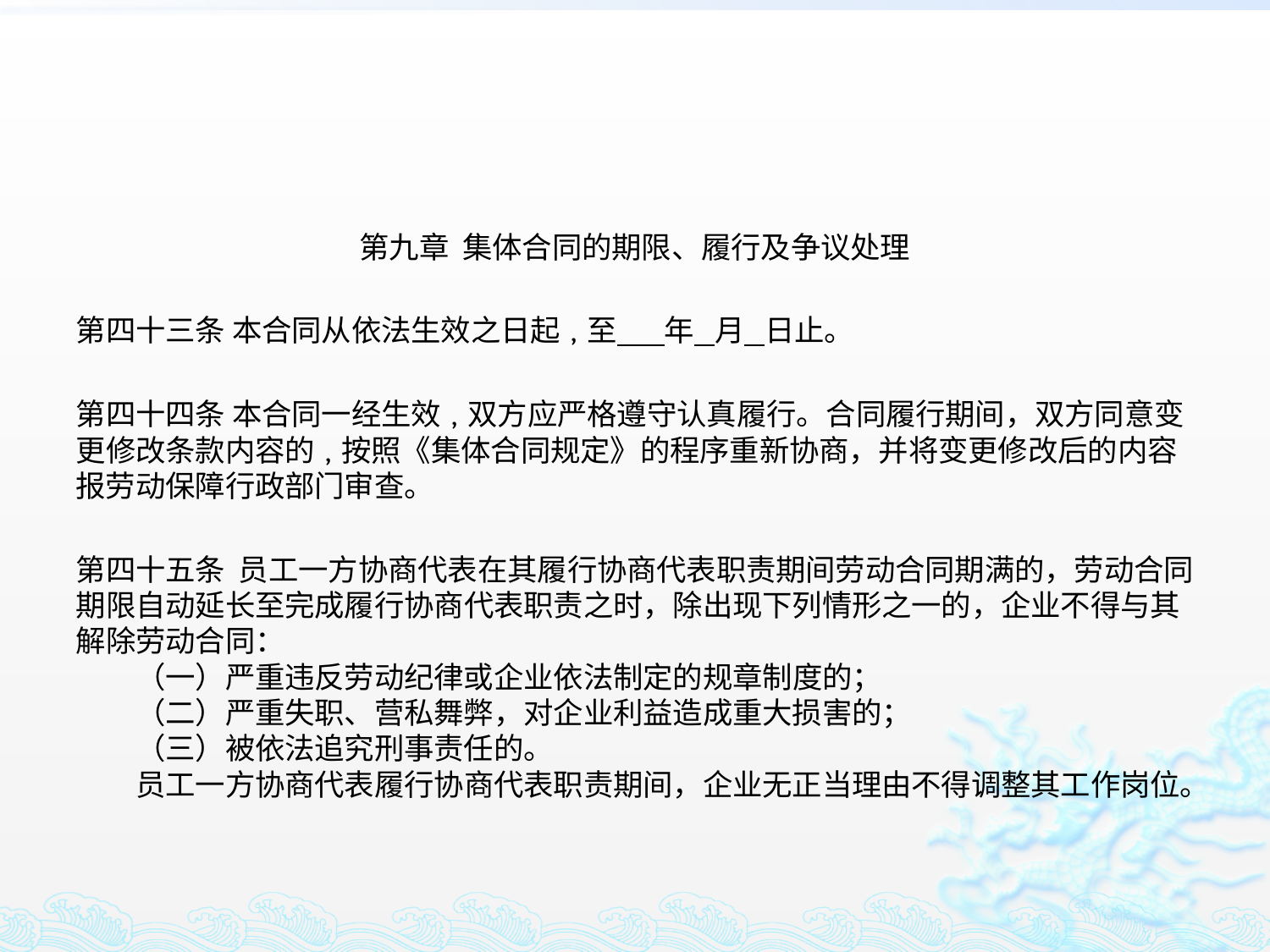

#
第九章  集体合同的期限、履行及争议处理

第四十三条 本合同从依法生效之日起 , 至       年   月   日止。

第四十四条 本合同一经生效 , 双方应严格遵守认真履行。合同履行期间，双方同意变更修改条款内容的 , 按照《集体合同规定》的程序重新协商，并将变更修改后的内容报劳动保障行政部门审查。

第四十五条  员工一方协商代表在其履行协商代表职责期间劳动合同期满的，劳动合同期限自动延长至完成履行协商代表职责之时，除出现下列情形之一的，企业不得与其解除劳动合同：
　　（一）严重违反劳动纪律或企业依法制定的规章制度的；
　　（二）严重失职、营私舞弊，对企业利益造成重大损害的；
　　（三）被依法追究刑事责任的。
　　员工一方协商代表履行协商代表职责期间，企业无正当理由不得调整其工作岗位。